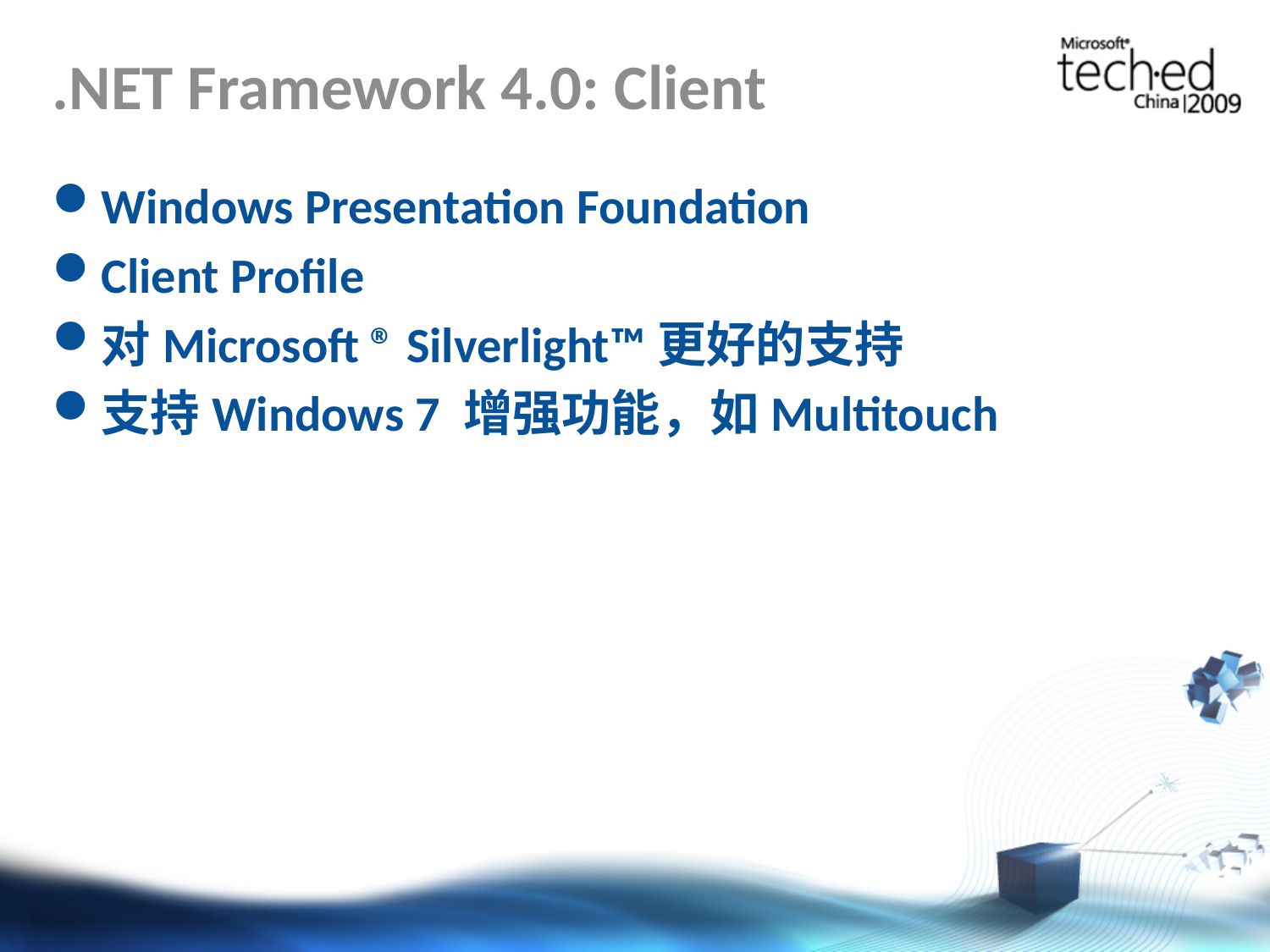

.NET Framework 4.0: Client
Windows Presentation Foundation
Client Profile
对Microsoft ® Silverlight™更好的支持
支持Windows 7 增强功能，如Multitouch